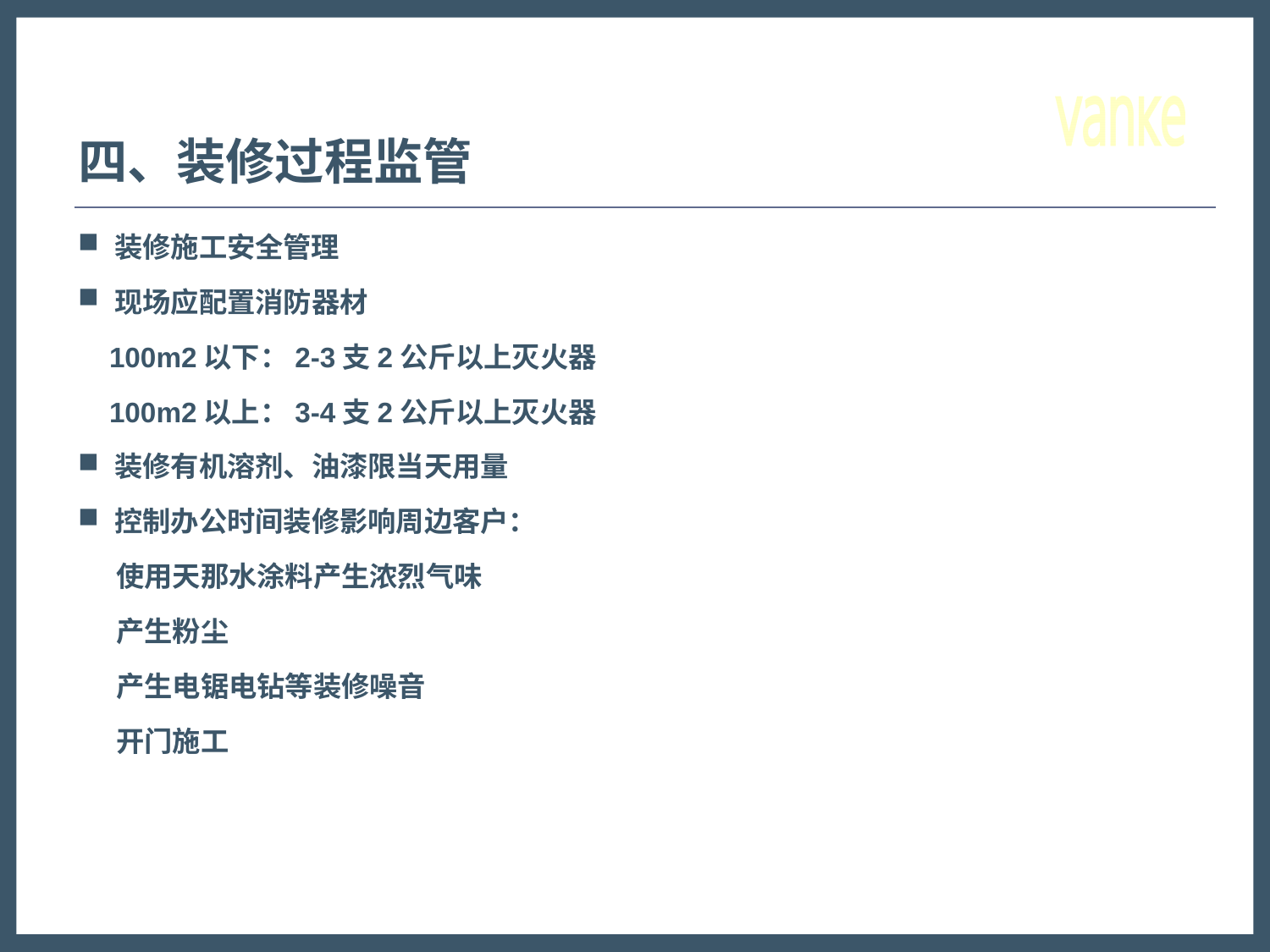

# 四、装修过程监管
装修施工安全管理
现场应配置消防器材
    100m2以下：2-3支2公斤以上灭火器
    100m2以上：3-4支2公斤以上灭火器
装修有机溶剂、油漆限当天用量
控制办公时间装修影响周边客户：
     使用天那水涂料产生浓烈气味
     产生粉尘
     产生电锯电钻等装修噪音
     开门施工